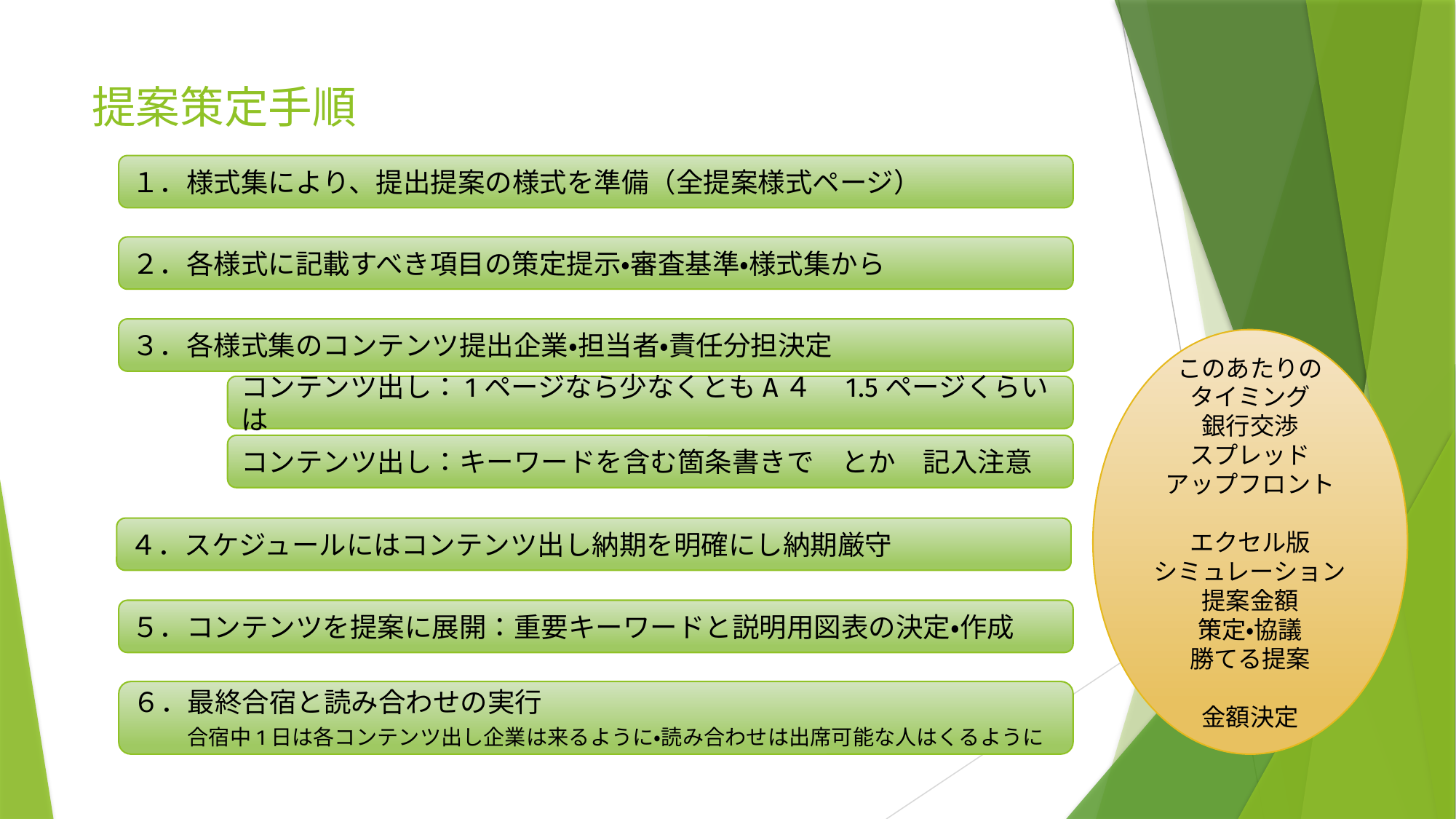

# 提案策定手順
１．様式集により、提出提案の様式を準備（全提案様式ページ）
２．各様式に記載すべき項目の策定提示・審査基準・様式集から
３．各様式集のコンテンツ提出企業・担当者・責任分担決定
このあたりの
タイミング
銀行交渉
スプレッド
アップフロント

エクセル版
シミュレーション
提案金額
策定・協議
勝てる提案

金額決定
コンテンツ出し：1ページなら少なくともA４　1.5ページくらいは
コンテンツ出し：キーワードを含む箇条書きで　とか　記入注意
４．スケジュールにはコンテンツ出し納期を明確にし納期厳守
５．コンテンツを提案に展開：重要キーワードと説明用図表の決定・作成
６．最終合宿と読み合わせの実行
　　合宿中1日は各コンテンツ出し企業は来るように・読み合わせは出席可能な人はくるように
20